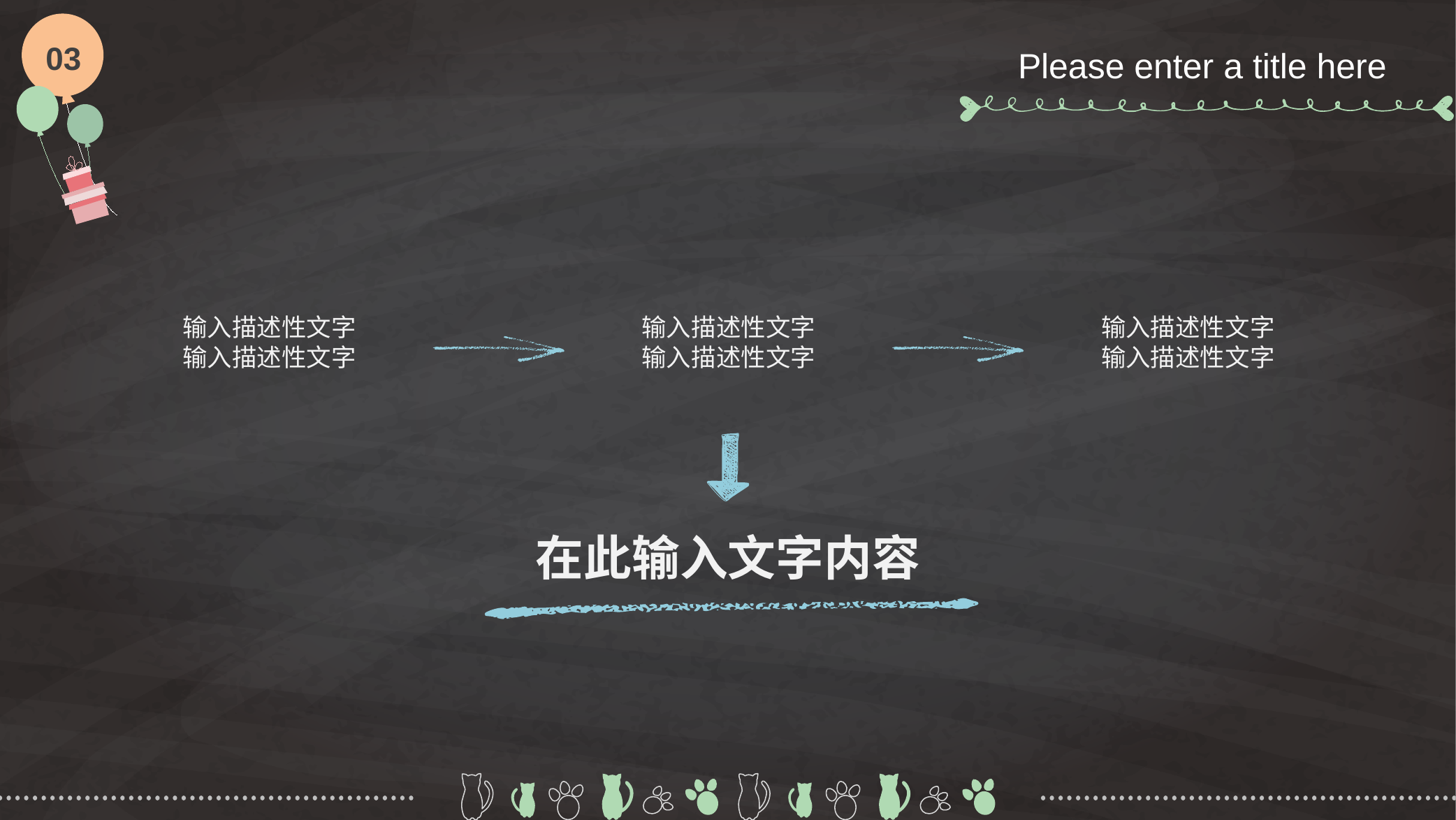

03
Please enter a title here
输入描述性文字
输入描述性文字
输入描述性文字
输入描述性文字
输入描述性文字
输入描述性文字

在此输入文字内容